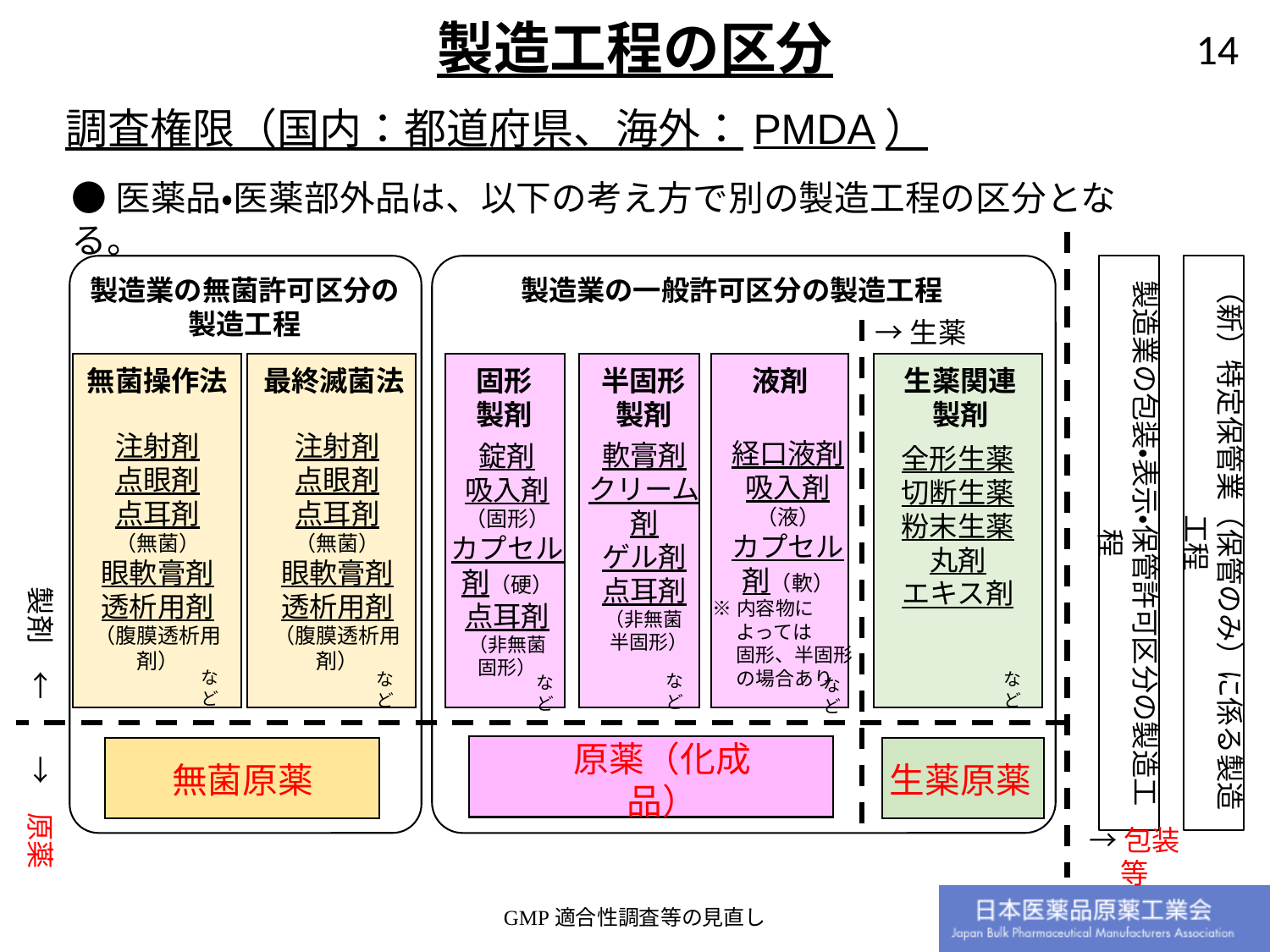

製造工程の区分
調査権限（国内：都道府県、海外：PMDA）
●医薬品・医薬部外品は、以下の考え方で別の製造工程の区分となる。

製造業の包装・表示・保管許可区分の製造工程
（新）特定保管業（保管のみ）に係る製造工程
製造業の無菌許可区分の
製造工程
製造業の一般許可区分の製造工程
→生薬

無菌操作法
最終滅菌法
固形
製剤
半固形
製剤
液剤
生薬関連
製剤
錠剤
吸入剤
（固形）
カプセル
剤（硬）
点耳剤
（非無菌
固形）
軟膏剤
クリーム
剤
ゲル剤
点耳剤
（非無菌
 半固形）
経口液剤
吸入剤
（液）
カプセル
剤（軟）
※内容物に
　 よっては
　 固形、半固形
　 の場合あり
注射剤
点眼剤
点耳剤
（無菌）
眼軟膏剤
透析用剤
（腹膜透析用剤）
注射剤
点眼剤
点耳剤
（無菌）
眼軟膏剤
透析用剤
（腹膜透析用剤）
全形生薬
切断生薬
粉末生薬
丸剤
エキス剤
製剤　←　　→　原薬
など
など
など
など
など
など

無菌原薬
原薬（化成品）
生薬原薬
→包装等
GMP適合性調査等の見直し